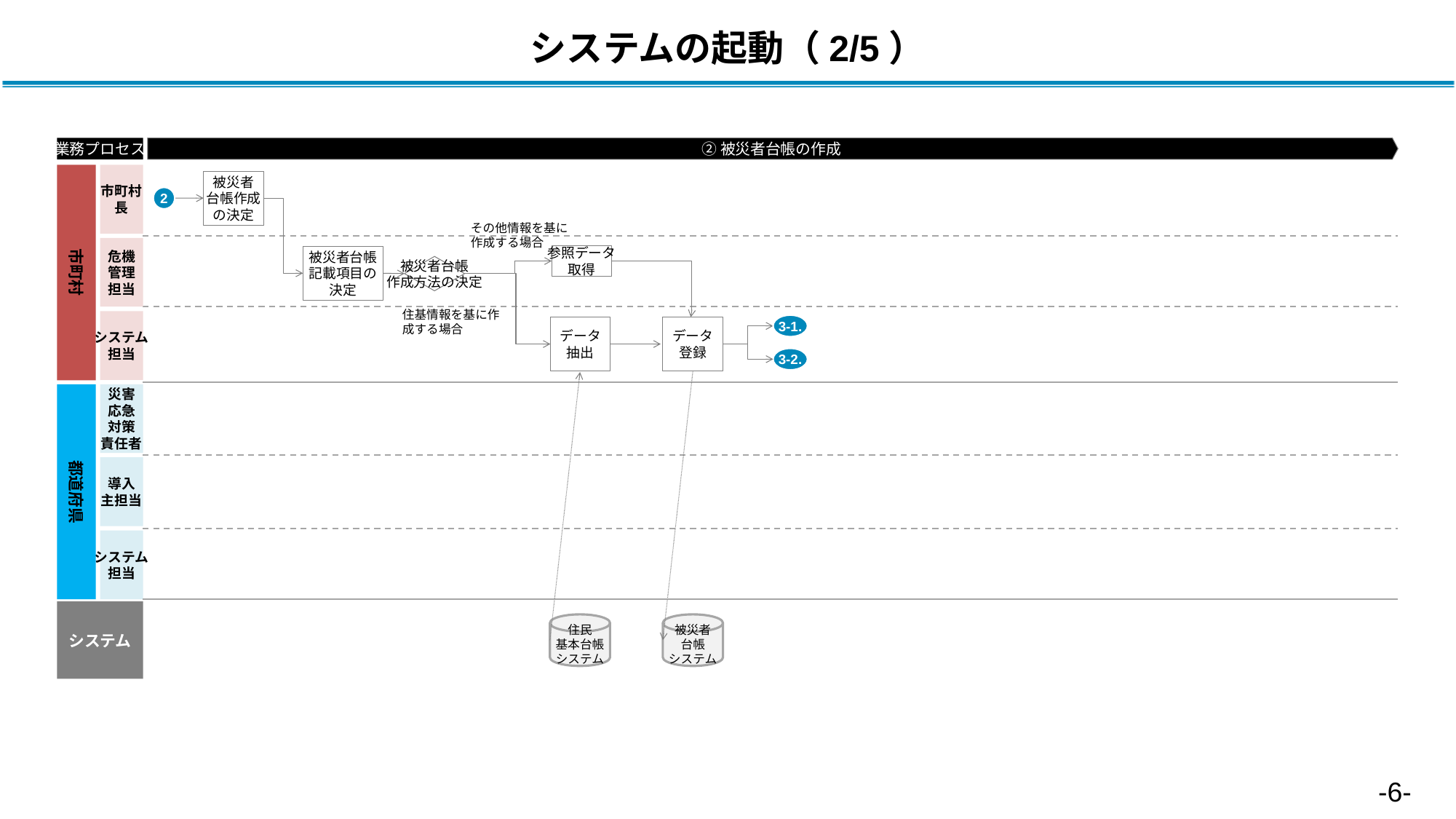

# システムの起動（2/5）
②被災者台帳の作成
業務プロセス
市町村
市町村
長

被災者
台帳作成
の決定
2
その他情報を基に
作成する場合
危機
管理
担当

参照データ
取得
被災者台帳
記載項目の
決定
被災者台帳
作成方法の決定
住基情報を基に作成する場合
システム
担当
3-1.
データ
抽出
データ
登録

3-2.
災害
応急
対策
責任者
都道府県

導入
主担当

システム
担当

システム

住民
基本台帳
システム
被災者
台帳
システム